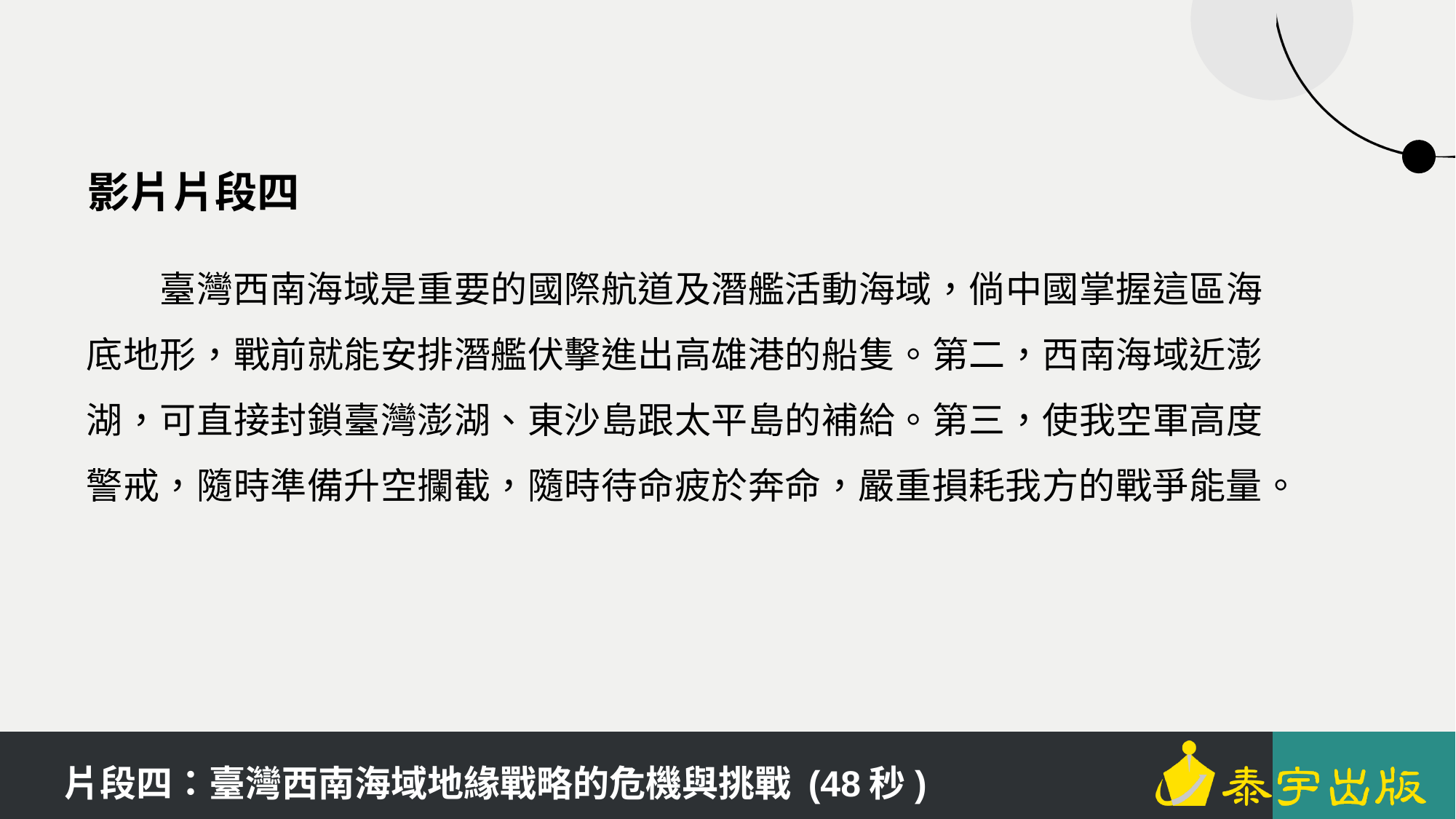

影片片段四
　　臺灣西南海域是重要的國際航道及潛艦活動海域，倘中國掌握這區海底地形，戰前就能安排潛艦伏擊進出高雄港的船隻。第二，西南海域近澎湖，可直接封鎖臺灣澎湖、東沙島跟太平島的補給。第三，使我空軍高度警戒，隨時準備升空攔截，隨時待命疲於奔命，嚴重損耗我方的戰爭能量。
片段四：臺灣西南海域地緣戰略的危機與挑戰 (48秒)